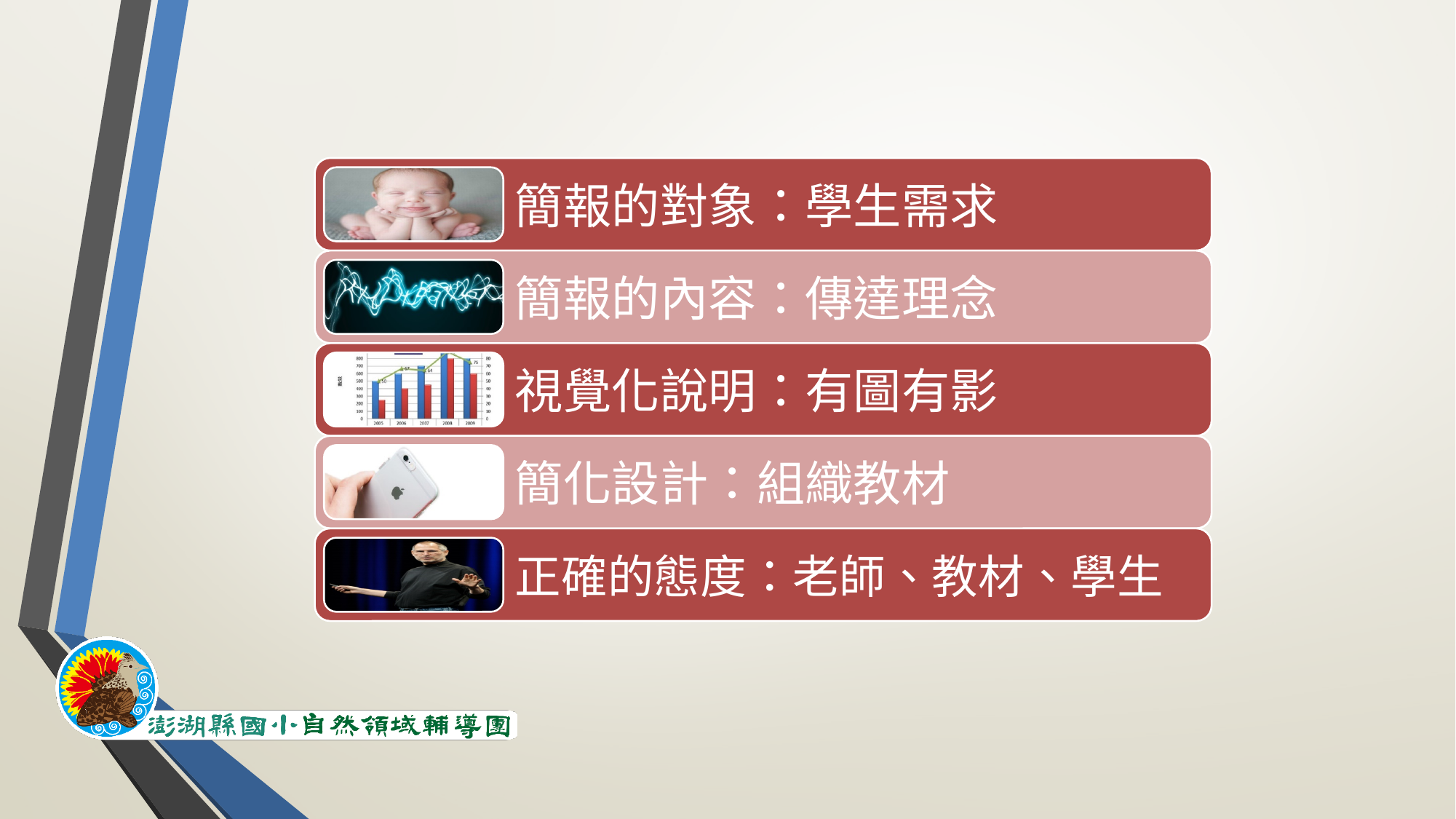

簡報的對象：學生需求
簡報的內容：傳達理念
視覺化說明：有圖有影
簡化設計：組織教材
正確的態度：老師、教材、學生